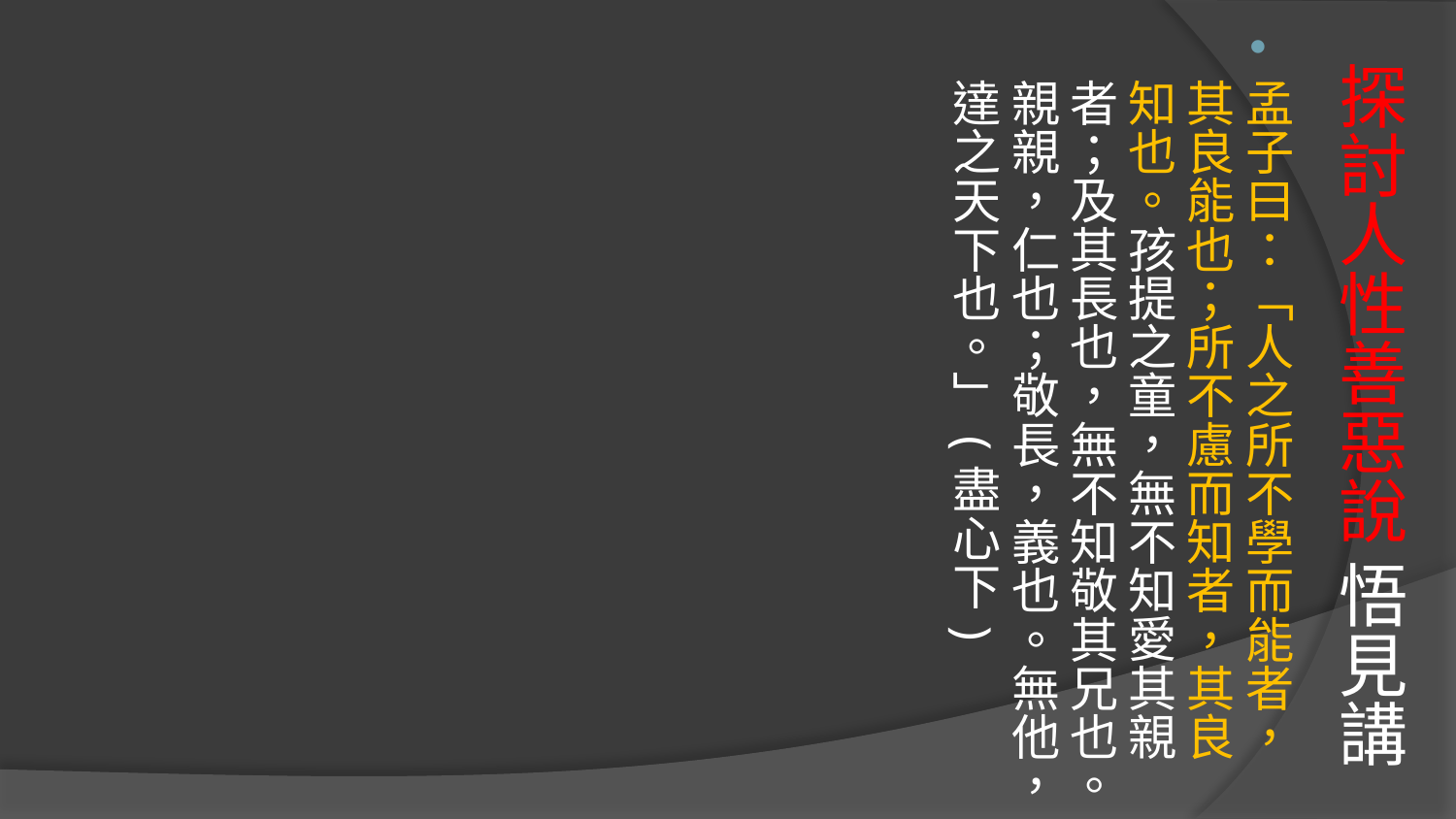

孟子曰：「人之所不學而能者，其良能也；所不慮而知者，其良知也。孩提之童，無不知愛其親者；及其長也，無不知敬其兄也。親親，仁也；敬長，義也。無他，達之天下也。」(盡心下)

# 探討人性善惡說 悟見講